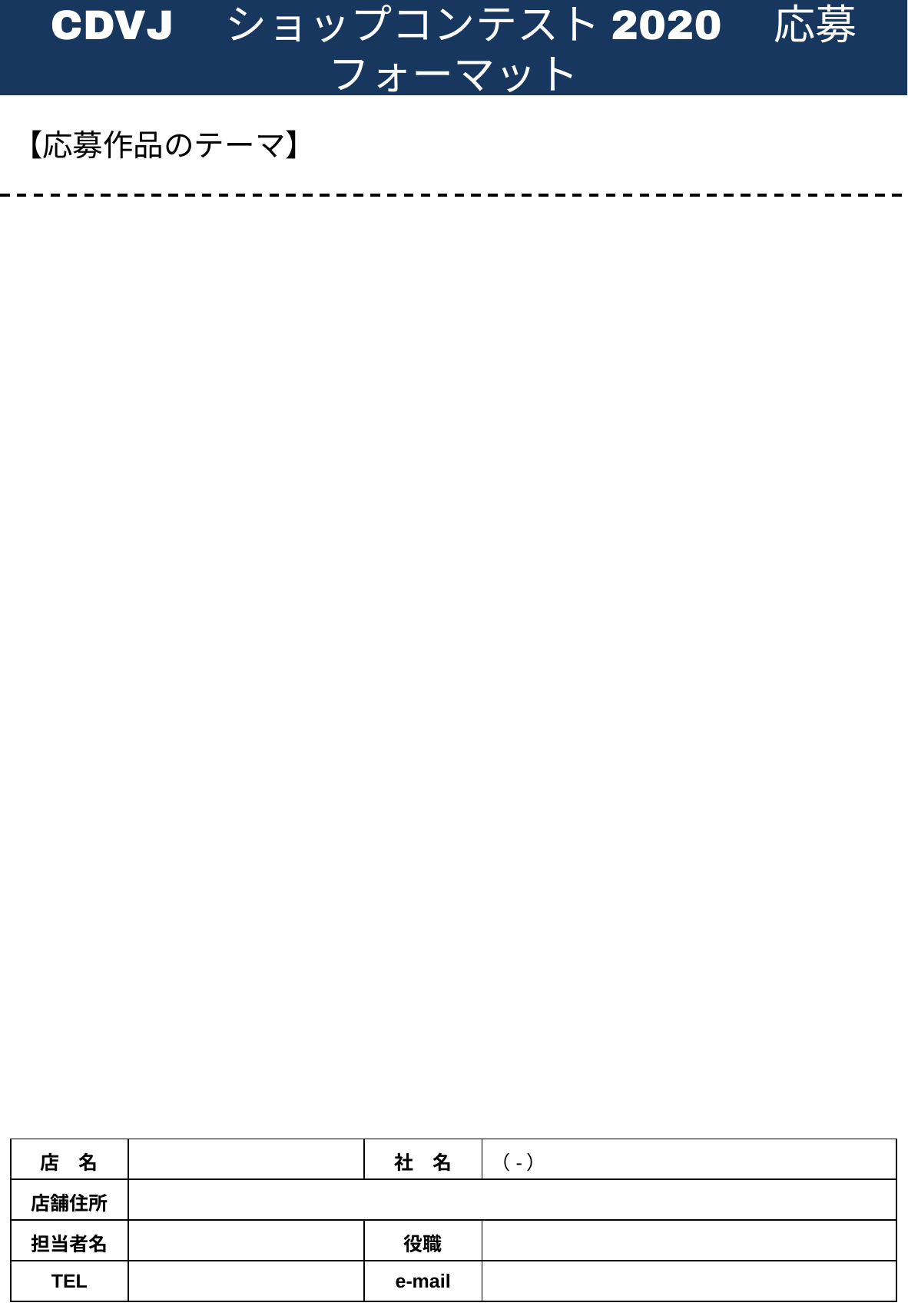

CDVJ　ショップコンテスト2020　応募フォーマット
【応募作品のテーマ】
| 店　名 |  | 社　名 | （-） |
| --- | --- | --- | --- |
| 店舗住所 |  |  |  |
| 担当者名 |  | 役職 |  |
| TEL |  | e-mail |  |